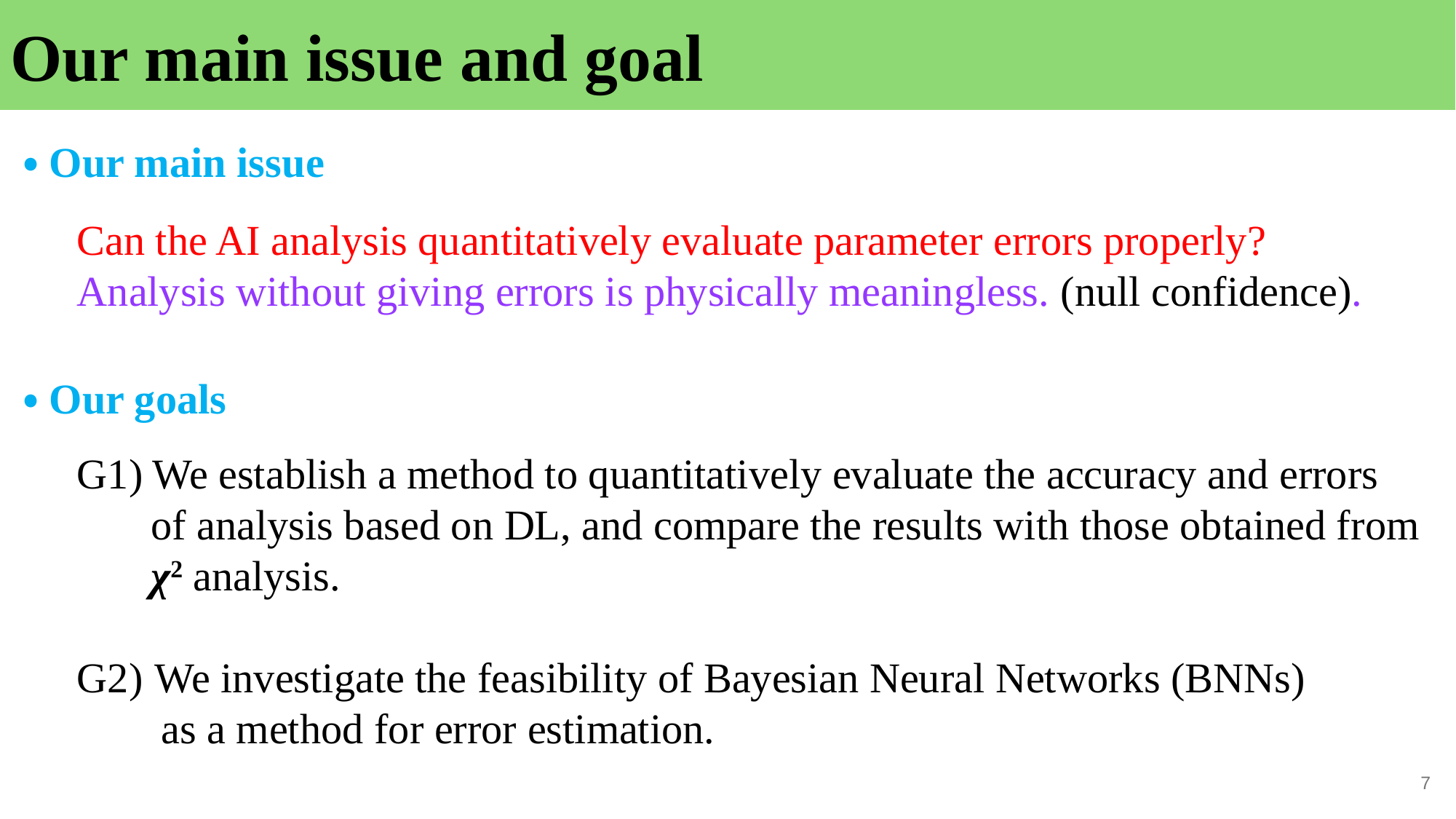

Our main issue and goal
・Our main issue
Can the AI analysis quantitatively evaluate parameter errors properly?
Analysis without giving errors is physically meaningless. (null confidence).
・Our goals
G1) We establish a method to quantitatively evaluate the accuracy and errors
       of analysis based on DL, and compare the results with those obtained from
       χ2 analysis.

G2) We investigate the feasibility of Bayesian Neural Networks (BNNs)
        as a method for error estimation.
7